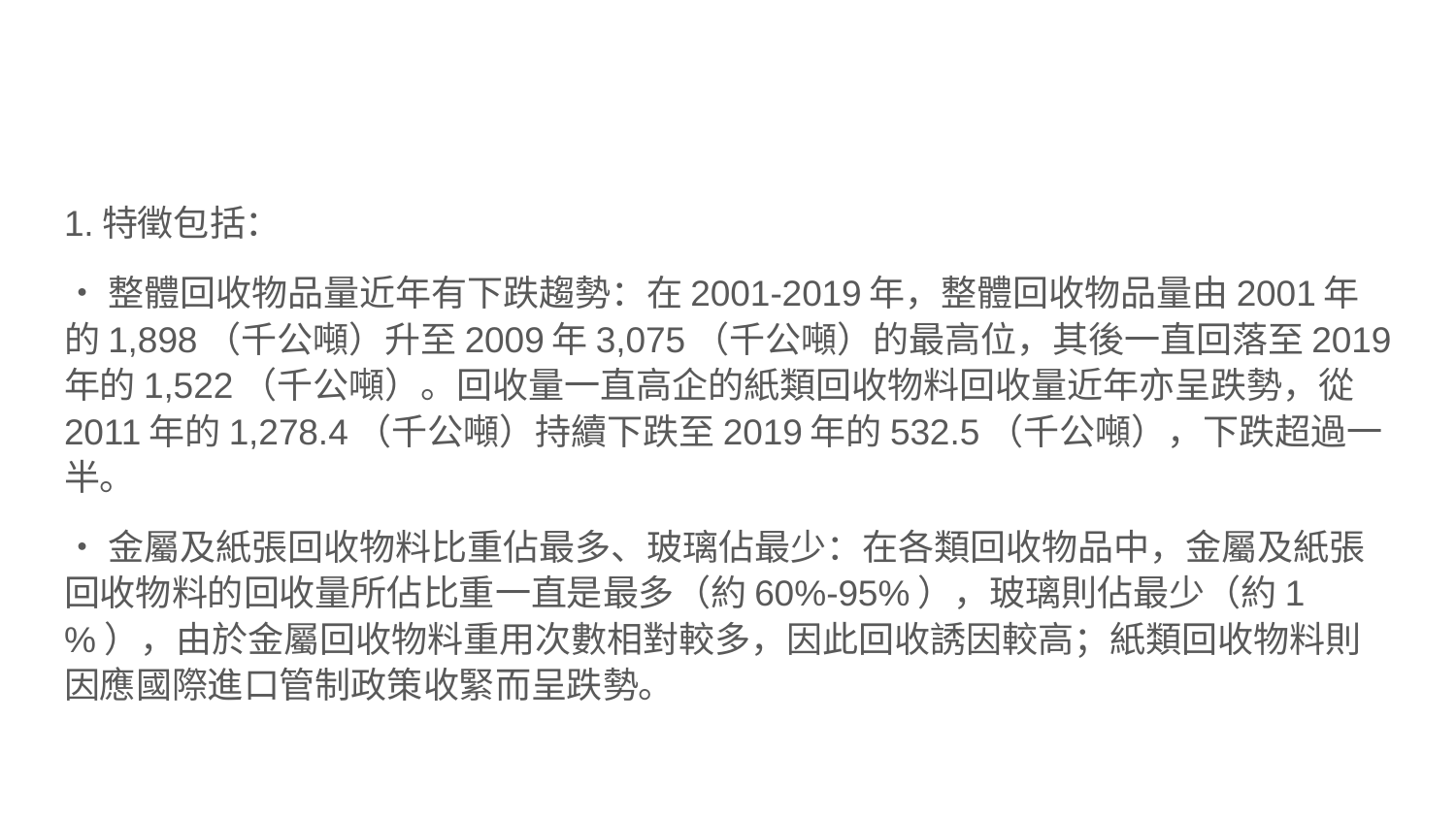

#
1.特徵包括：
‧整體回收物品量近年有下跌趨勢：在2001-2019年，整體回收物品量由2001年的1,898（千公噸）升至2009年3,075（千公噸）的最高位，其後一直回落至2019年的1,522（千公噸）。回收量一直高企的紙類回收物料回收量近年亦呈跌勢，從2011年的1,278.4（千公噸）持續下跌至2019年的532.5（千公噸），下跌超過一半。
‧金屬及紙張回收物料比重佔最多、玻璃佔最少：在各類回收物品中，金屬及紙張回收物料的回收量所佔比重一直是最多（約60%-95%），玻璃則佔最少（約1%），由於金屬回收物料重用次數相對較多，因此回收誘因較高；紙類回收物料則因應國際進口管制政策收緊而呈跌勢。